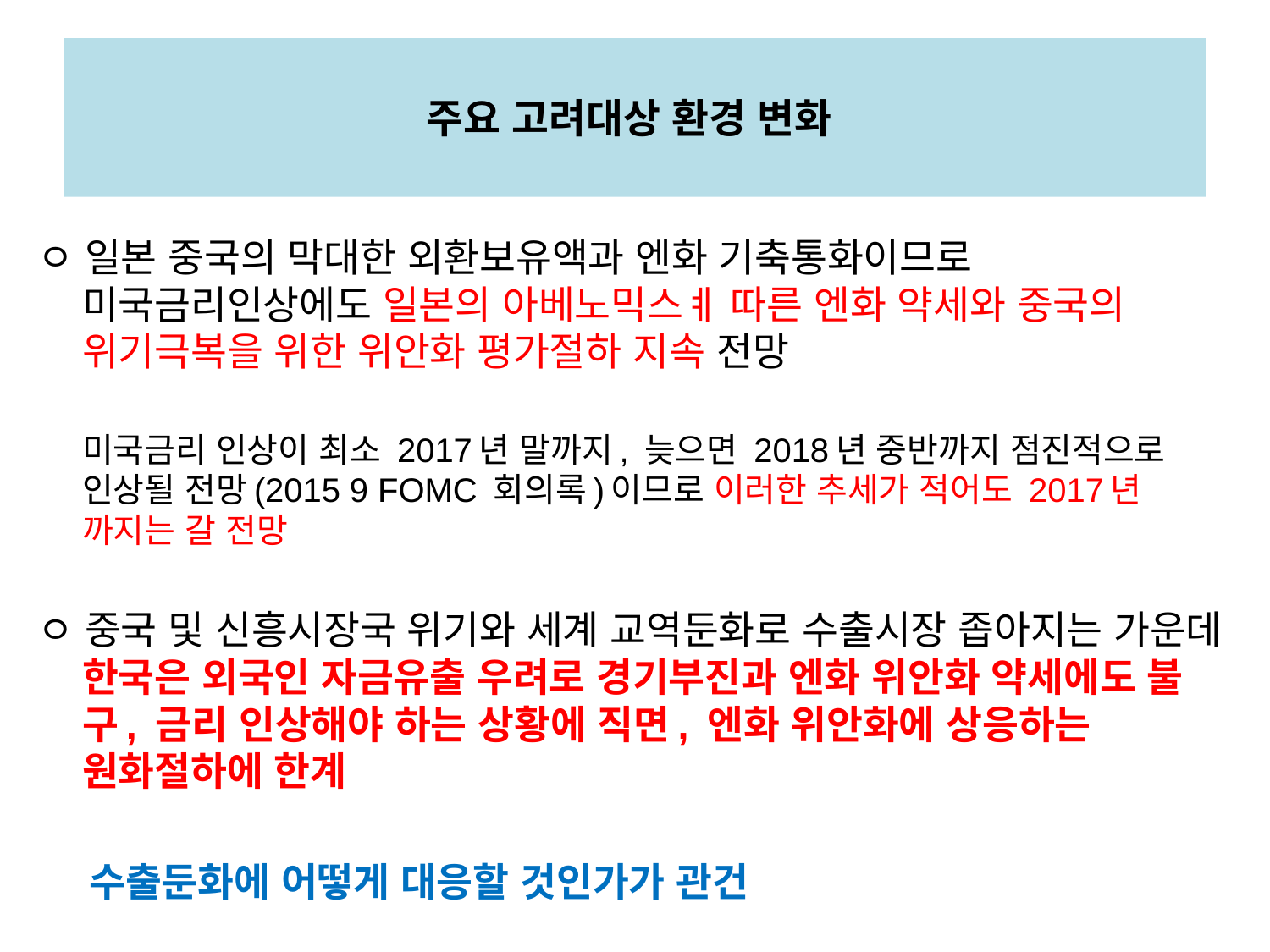

# 주요 고려대상 환경 변화
ㅇ 일본 중국의 막대한 외환보유액과 엔화 기축통화이므로 미국금리인상에도 일본의 아베노믹스ㅖ 따른 엔화 약세와 중국의 위기극복을 위한 위안화 평가절하 지속 전망

    미국금리 인상이 최소 2017년 말까지, 늦으면 2018년 중반까지 점진적으로 인상될 전망(2015 9 FOMC 회의록)이므로 이러한 추세가 적어도 2017년 까지는 갈 전망

ㅇ 중국 및 신흥시장국 위기와 세계 교역둔화로 수출시장 좁아지는 가운데 한국은 외국인 자금유출 우려로 경기부진과 엔화 위안화 약세에도 불구, 금리 인상해야 하는 상황에 직면, 엔화 위안화에 상응하는 원화절하에 한계

    수출둔화에 어떻게 대응할 것인가가 관건